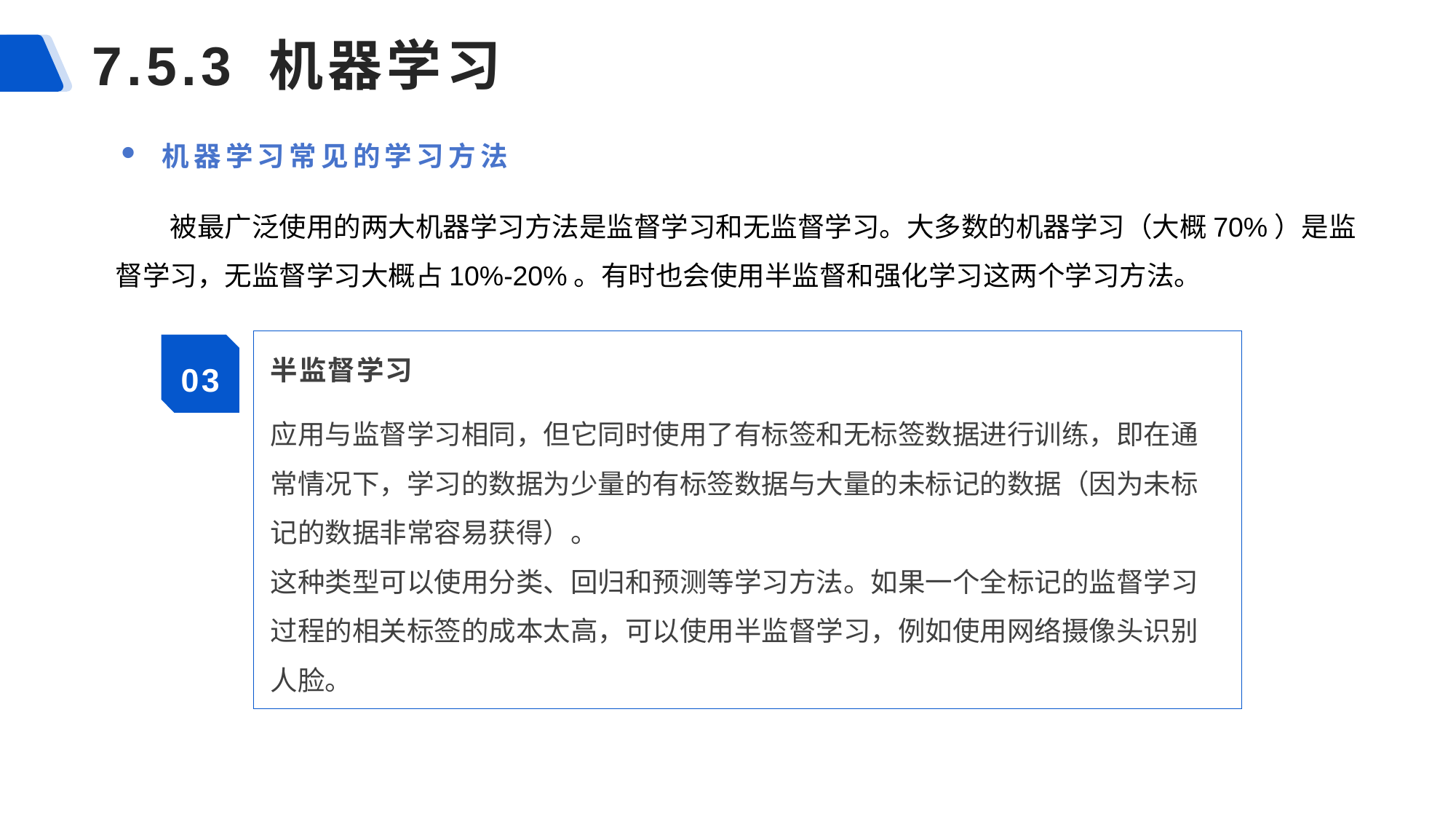

# 7.5.3 机器学习
机器学习常见的学习方法
被最广泛使用的两大机器学习方法是监督学习和无监督学习。大多数的机器学习（大概70%）是监督学习，无监督学习大概占10%-20%。有时也会使用半监督和强化学习这两个学习方法。

半监督学习
应用与监督学习相同，但它同时使用了有标签和无标签数据进行训练，即在通常情况下，学习的数据为少量的有标签数据与大量的未标记的数据（因为未标记的数据非常容易获得）。
这种类型可以使用分类、回归和预测等学习方法。如果一个全标记的监督学习过程的相关标签的成本太高，可以使用半监督学习，例如使用网络摄像头识别人脸。

03